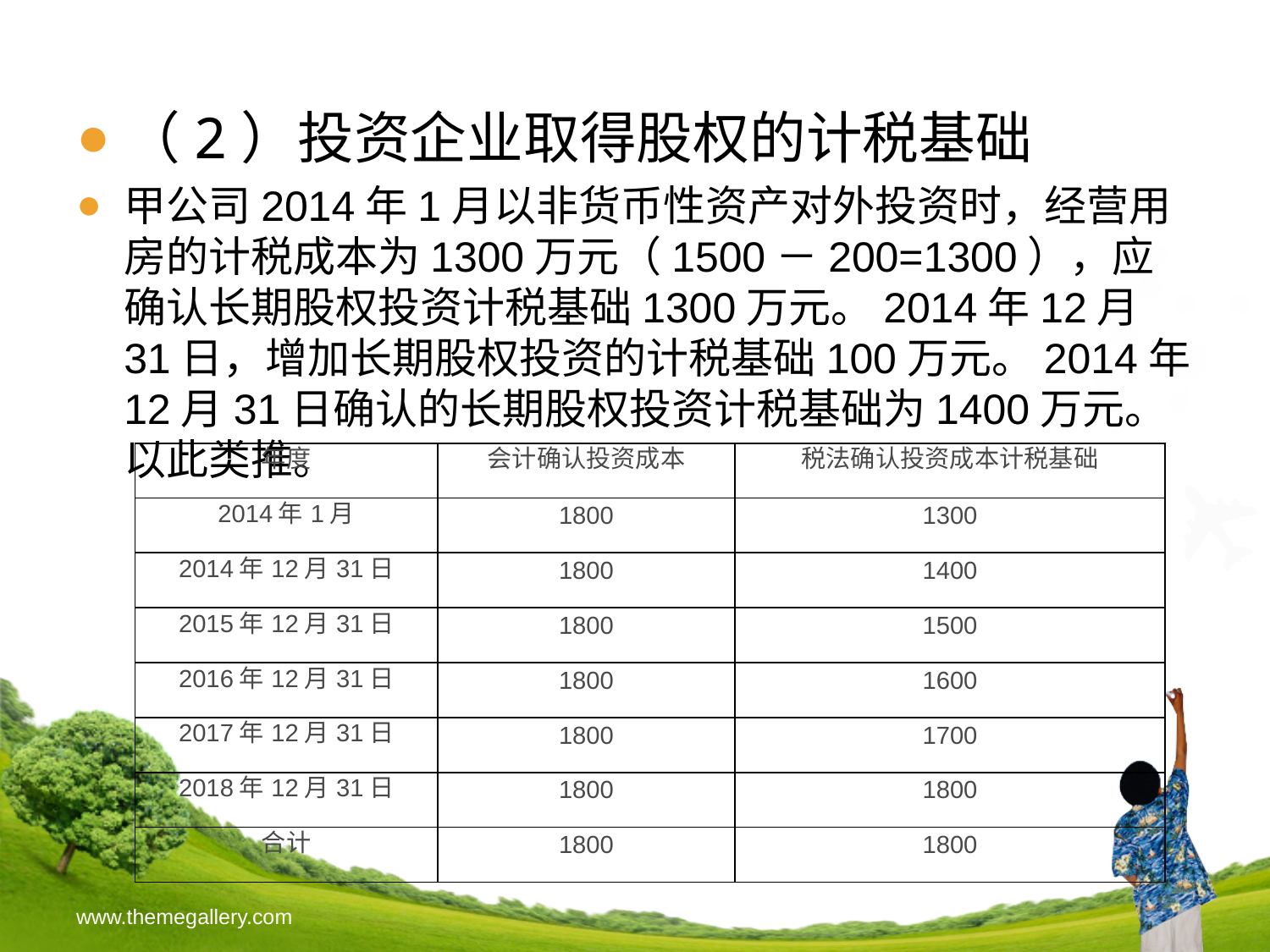

（2）投资企业取得股权的计税基础
甲公司2014年1月以非货币性资产对外投资时，经营用房的计税成本为1300万元（1500－200=1300），应确认长期股权投资计税基础1300万元。2014年12月31日，增加长期股权投资的计税基础100万元。2014年12月31日确认的长期股权投资计税基础为1400万元。以此类推。

| 年度 | 会计确认投资成本 | 税法确认投资成本计税基础 |
| --- | --- | --- |
| 2014年1月 | 1800 | 1300 |
| 2014年12月31日 | 1800 | 1400 |
| 2015年12月31日 | 1800 | 1500 |
| 2016年12月31日 | 1800 | 1600 |
| 2017年12月31日 | 1800 | 1700 |
| 2018年12月31日 | 1800 | 1800 |
| 合计 | 1800 | 1800 |

www.themegallery.com